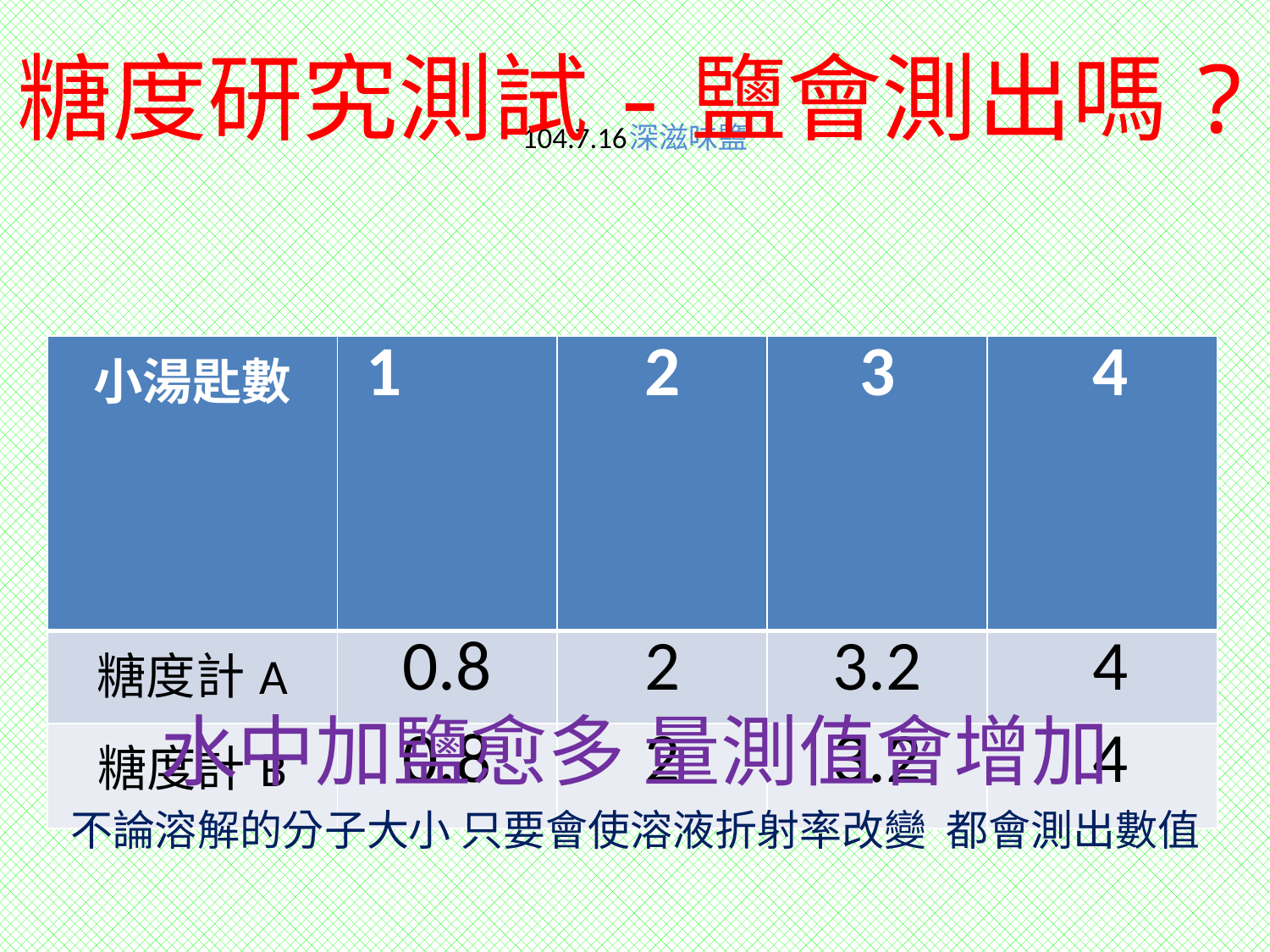

# 104.7.16深滋味鹽
糖度研究測試-鹽會測出嗎?
| 小湯匙數 | 1 | 2 | 3 | 4 |
| --- | --- | --- | --- | --- |
| 糖度計A | 0.8 | 2 | 3.2 | 4 |
| 糖度計B | 0.8 | 2 | 3.2 | 4 |
水中加鹽愈多 量測值會增加
不論溶解的分子大小 只要會使溶液折射率改變  都會測出數值